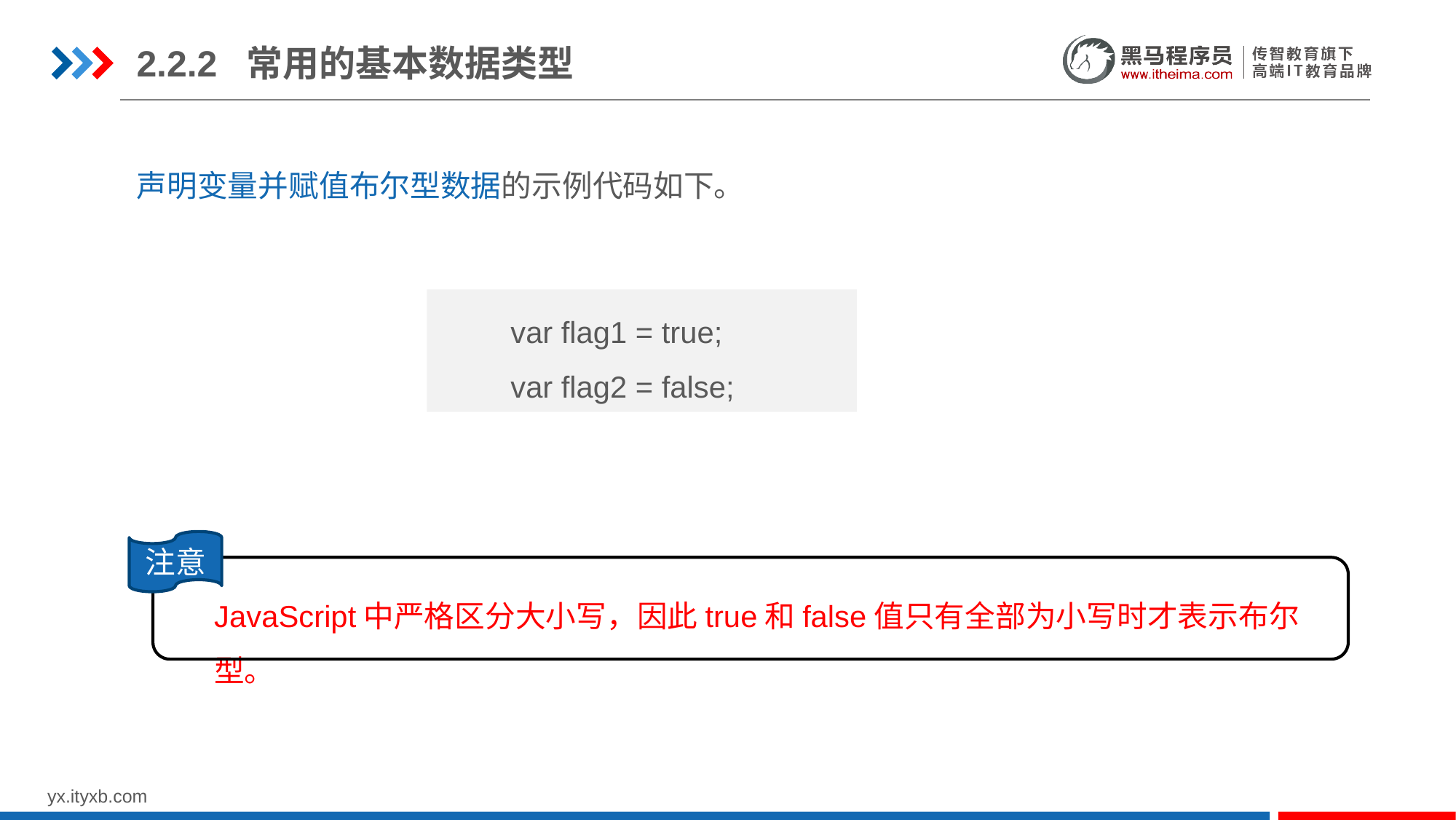

2.2.2  常用的基本数据类型
声明变量并赋值布尔型数据的示例代码如下。
var flag1 = true;
var flag2 = false;

注意

JavaScript中严格区分大小写，因此true和false值只有全部为小写时才表示布尔型。